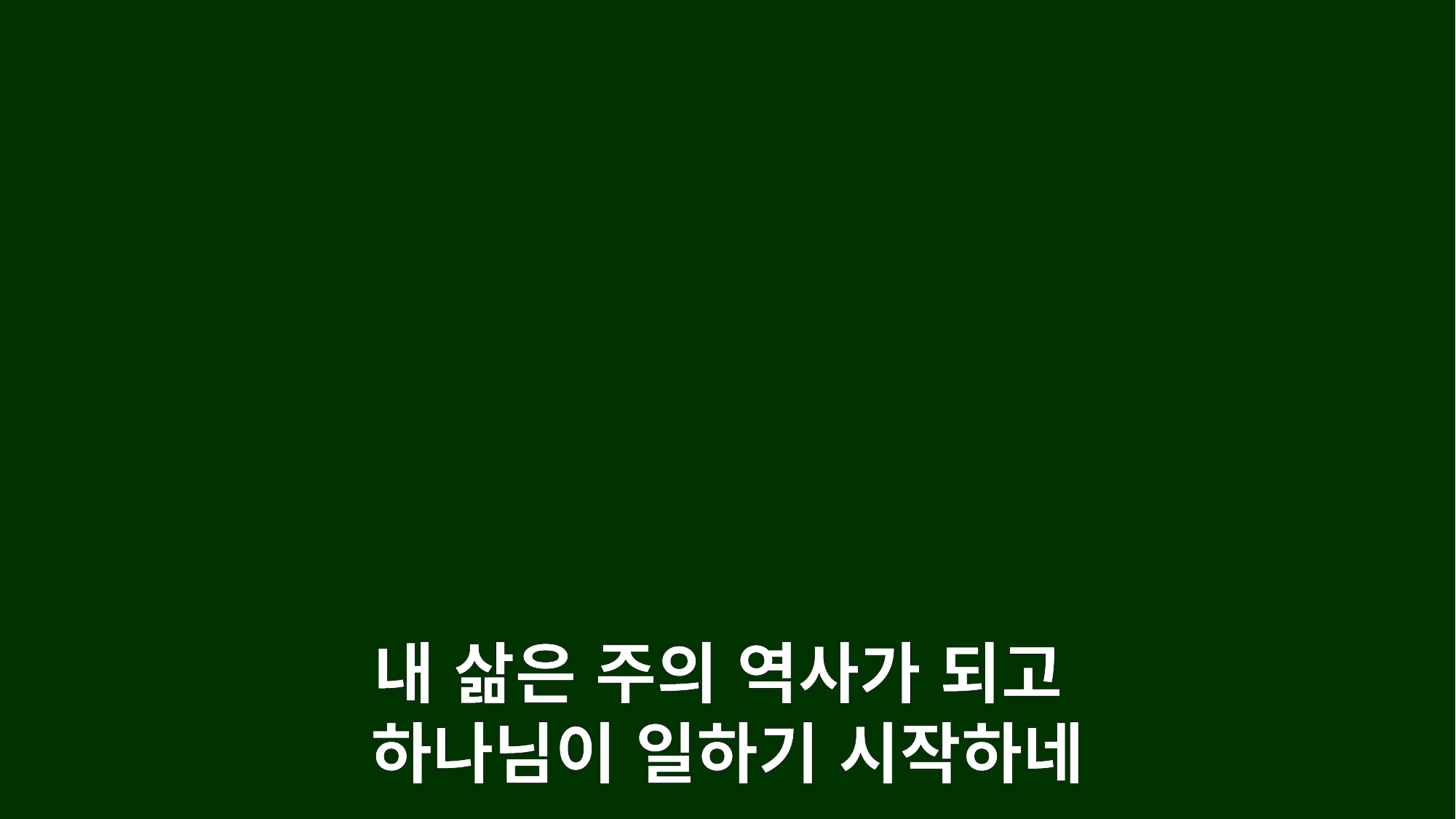

내 삶은 주의 역사가 되고
하나님이 일하기 시작하네